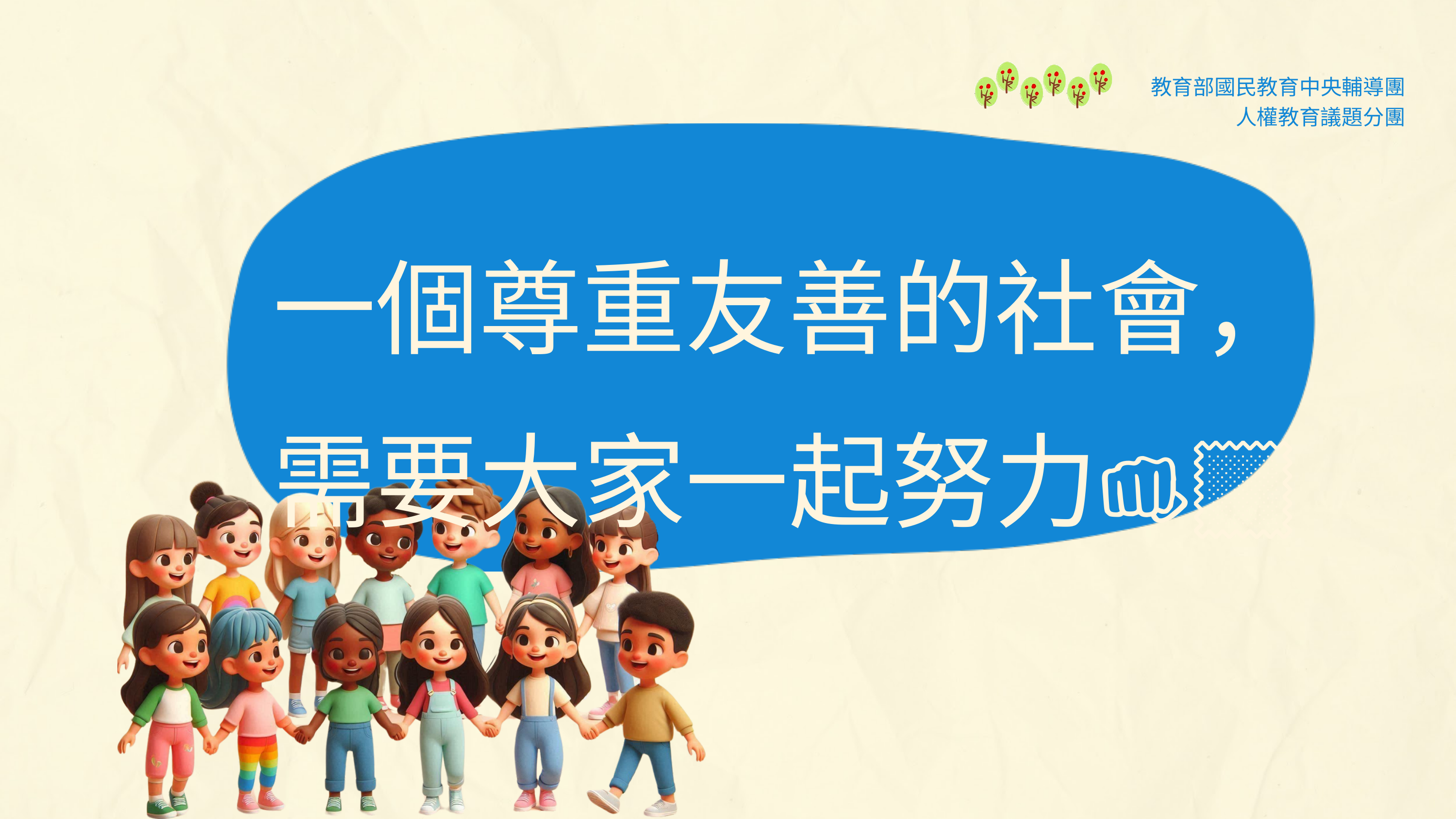

教育部國民教育中央輔導團
人權教育議題分團

一個尊重友善的社會，
需要大家一起努力👊🏻